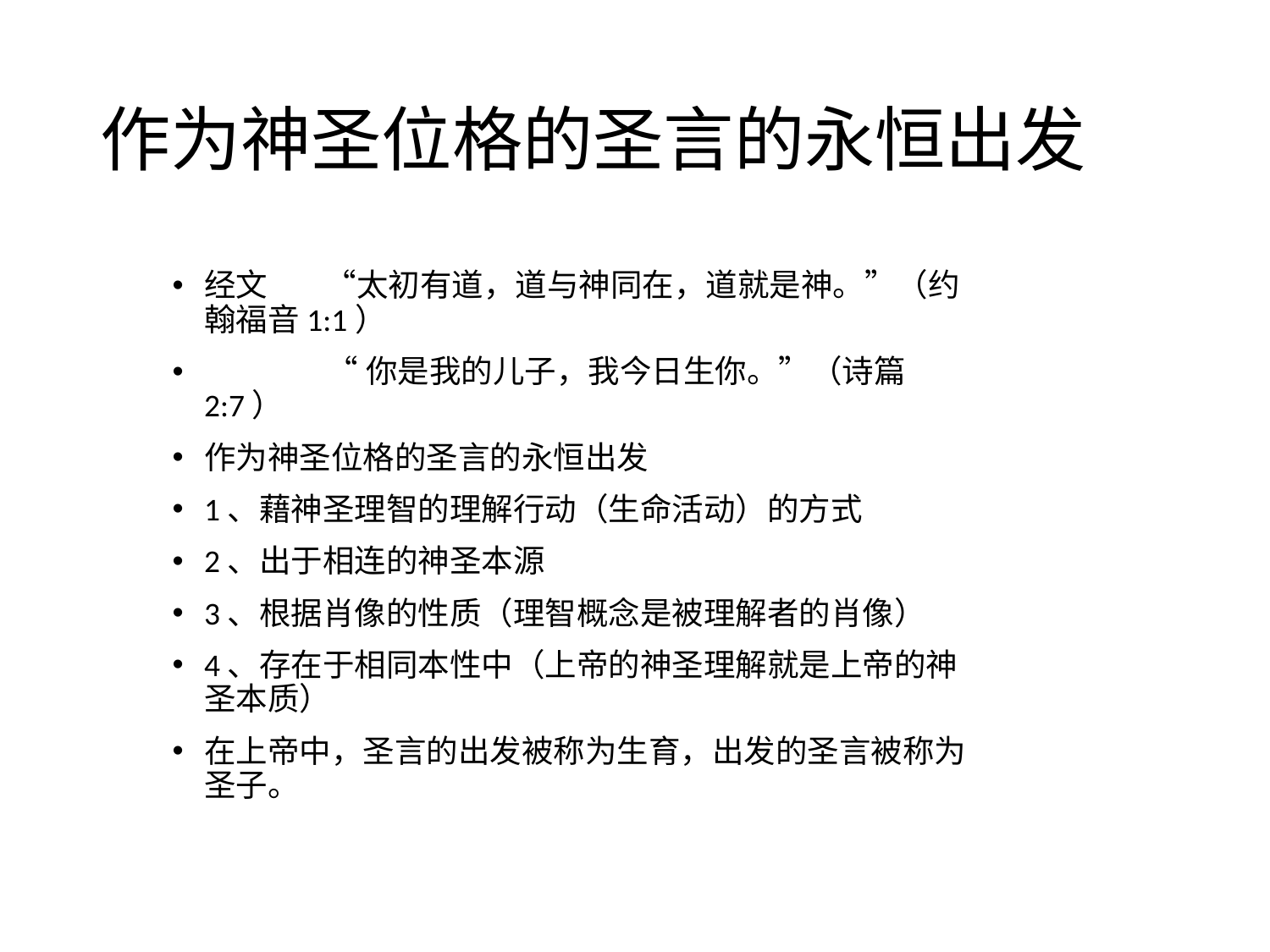

# 作为神圣位格的圣言的永恒出发
经文        “太初有道，道与神同在，道就是神。”（约翰福音1:1）
                 “你是我的儿子，我今日生你。”（诗篇2:7）
作为神圣位格的圣言的永恒出发
1、藉神圣理智的理解行动（生命活动）的方式
2、出于相连的神圣本源
3、根据肖像的性质（理智概念是被理解者的肖像）
4、存在于相同本性中（上帝的神圣理解就是上帝的神圣本质）
在上帝中，圣言的出发被称为生育，出发的圣言被称为圣子。